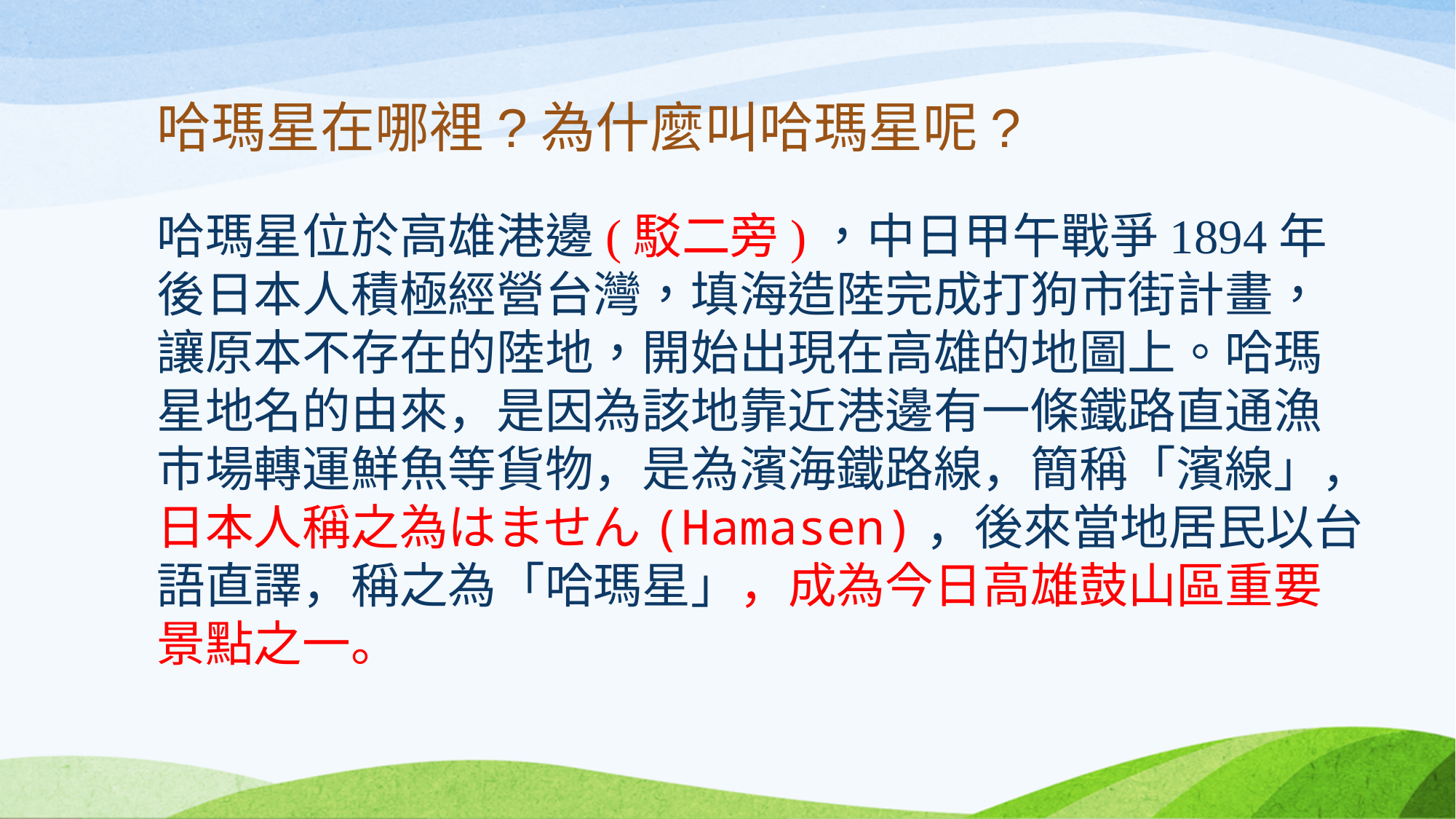

哈瑪星在哪裡?為什麼叫哈瑪星呢?
哈瑪星位於高雄港邊(駁二旁)，中日甲午戰爭1894年後日本人積極經營台灣，填海造陸完成打狗市街計畫，讓原本不存在的陸地，開始出現在高雄的地圖上。哈瑪星地名的由來，是因為該地靠近港邊有一條鐵路直通漁市場轉運鮮魚等貨物，是為濱海鐵路線，簡稱「濱線」，日本人稱之為はません(Hamasen)，後來當地居民以台語直譯，稱之為「哈瑪星」，成為今日高雄鼓山區重要景點之一。